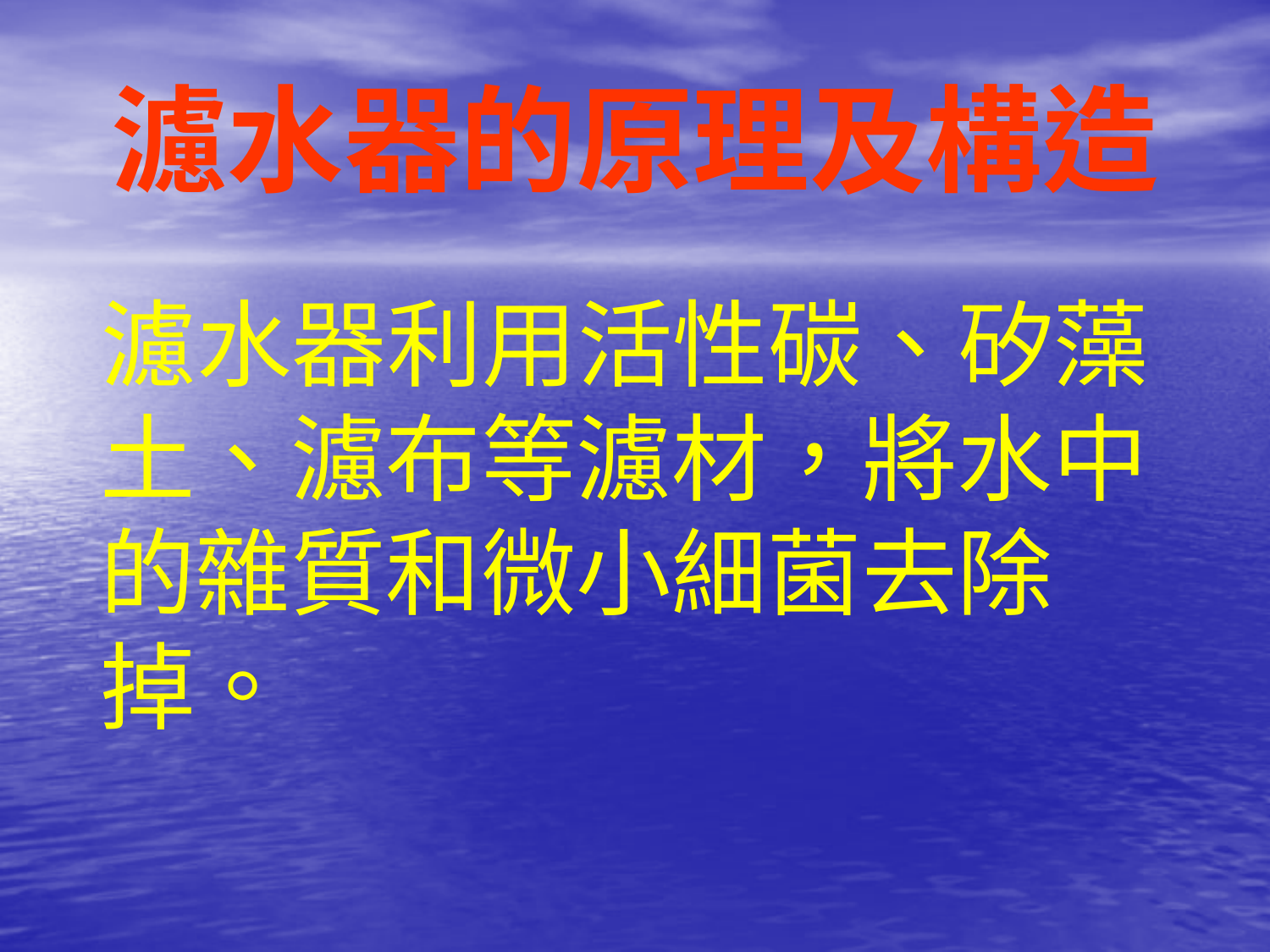

# 濾水器的原理及構造
  濾水器利用活性碳、矽藻土、濾布等濾材，將水中的雜質和微小細菌去除掉。